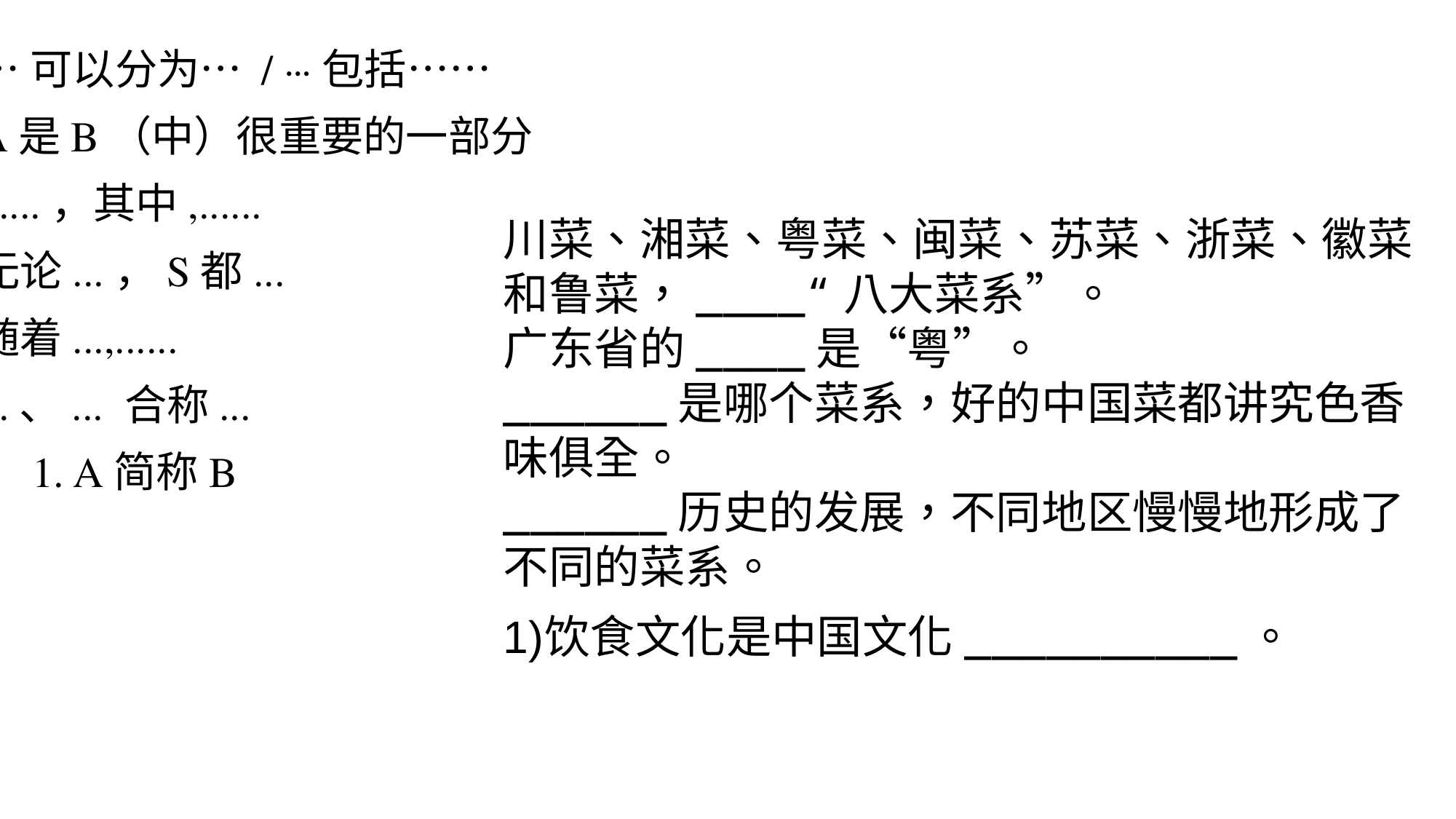

⋯可以分为⋯ / ⋯包括⋯⋯
A是B（中）很重要的一部分
......，其中,......
无论...，S都...
随着...,......
...、... 合称...
A简称B
川菜、湘菜、粤菜、闽菜、苏菜、浙菜、徽菜和鲁菜，____“八大菜系”。
广东省的____是“粤”。
______是哪个菜系，好的中国菜都讲究色香味俱全。
______历史的发展，不同地区慢慢地形成了不同的菜系。
饮食文化是中国文化__________。